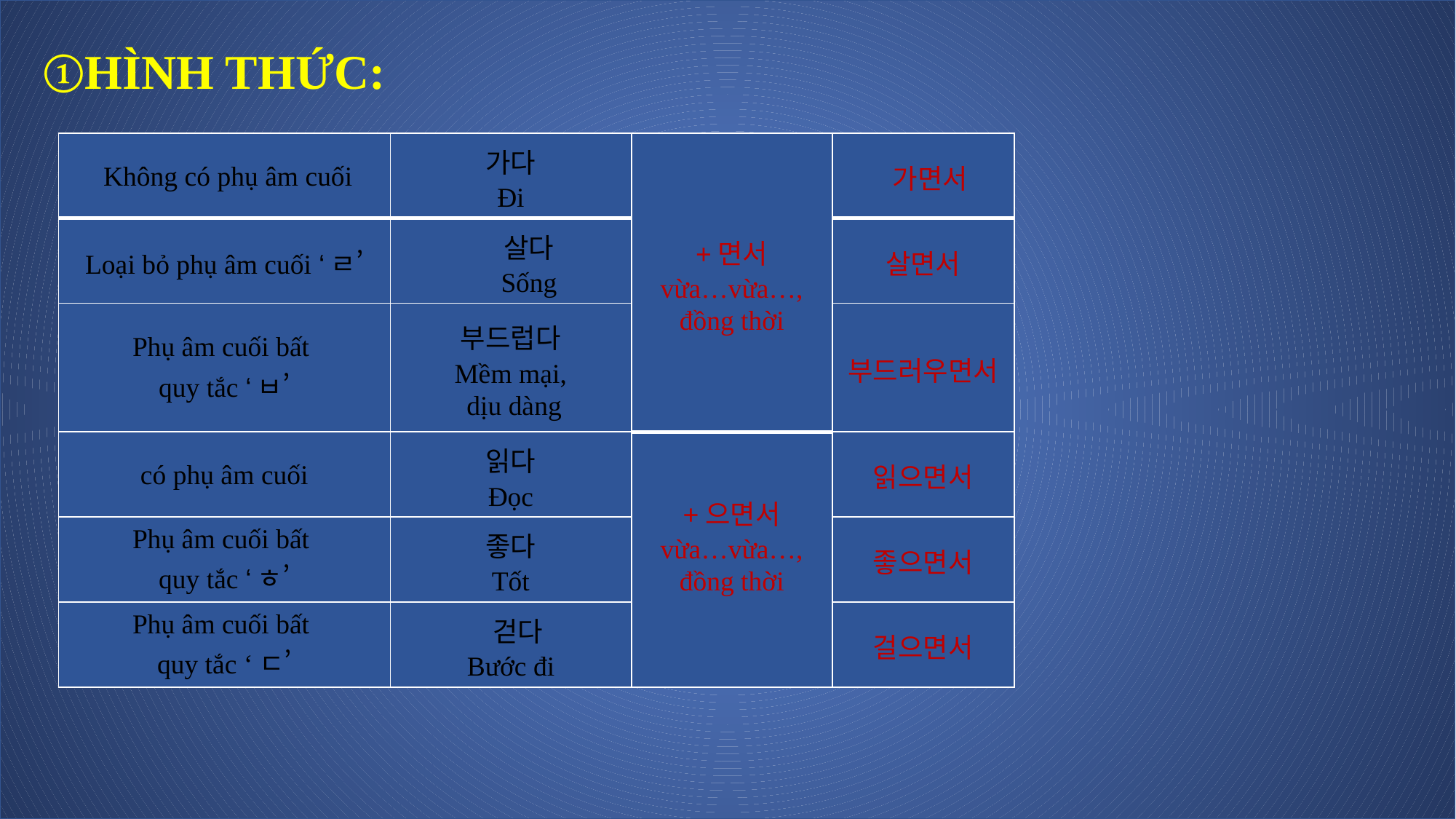

HÌNH THỨC:
| Không có phụ âm cuối | 가다 Đi | +면서 vừa…vừa…, đồng thời | 가면서 |
| --- | --- | --- | --- |
| Loại bỏ phụ âm cuối ‘ㄹ’ | 살다 Sống |  | 살면서 |
| Phụ âm cuối bất quy tắc ‘ㅂ’ | 부드럽다 Mềm mại, dịu dàng |  | 부드러우면서 |
| có phụ âm cuối | 읽다 Đọc | +으면서 vừa…vừa…, đồng thời | 읽으면서 |
| Phụ âm cuối bất quy tắc ‘ㅎ’ | 좋다 Tốt |  | 좋으면서 |
| Phụ âm cuối bất quy tắc ‘ㄷ’ | 걷다 Bước đi |  | 걸으면서 |